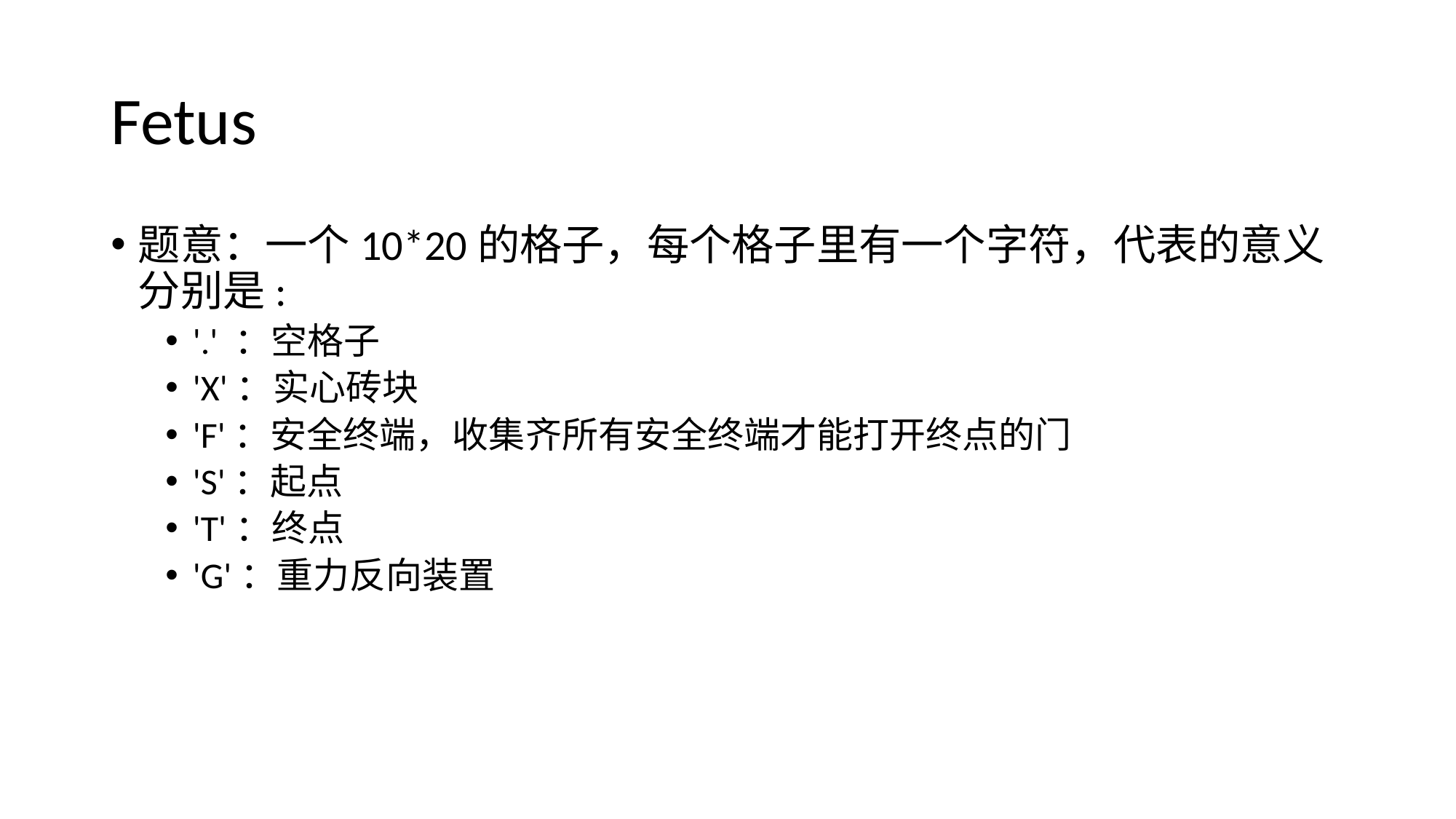

# Fetus
题意：一个10*20的格子，每个格子里有一个字符，代表的意义分别是:
'.' ：空格子
'X'：实心砖块
'F'：安全终端，收集齐所有安全终端才能打开终点的门
'S'：起点
'T'：终点
'G'：重力反向装置